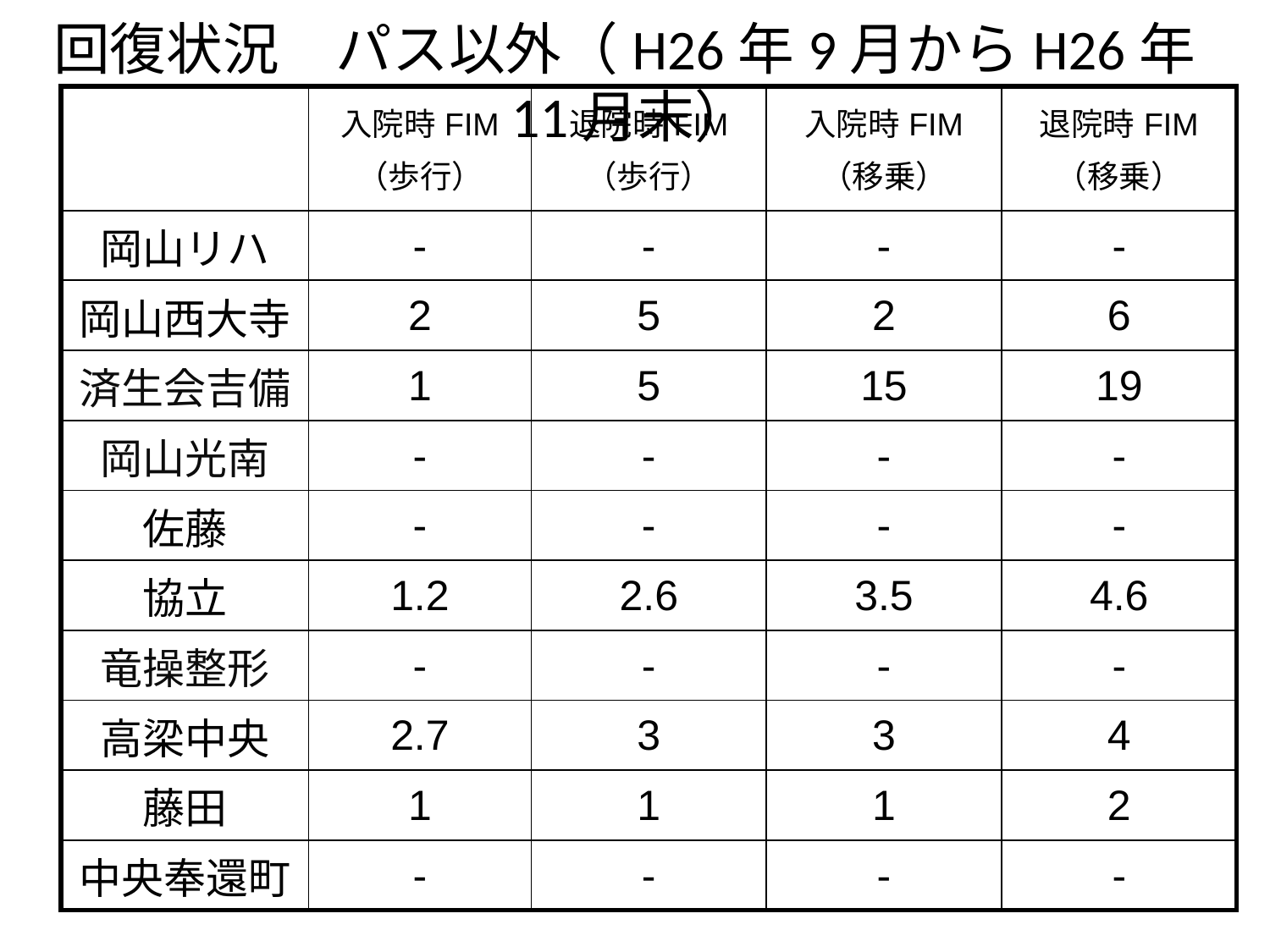

回復状況　パス以外（H26年9月からH26年11月末）
|  | 入院時FIM （歩行） | 退院時FIM （歩行） | 入院時FIM （移乗） | 退院時FIM （移乗） |
| --- | --- | --- | --- | --- |
| 岡山リハ | - | - | - | - |
| 岡山西大寺 | 2 | 5 | 2 | 6 |
| 済生会吉備 | 1 | 5 | 15 | 19 |
| 岡山光南 | - | - | - | - |
| 佐藤 | - | - | - | - |
| 協立 | 1.2 | 2.6 | 3.5 | 4.6 |
| 竜操整形 | - | - | - | - |
| 高梁中央 | 2.7 | 3 | 3 | 4 |
| 藤田 | 1 | 1 | 1 | 2 |
| 中央奉還町 | - | - | - | - |